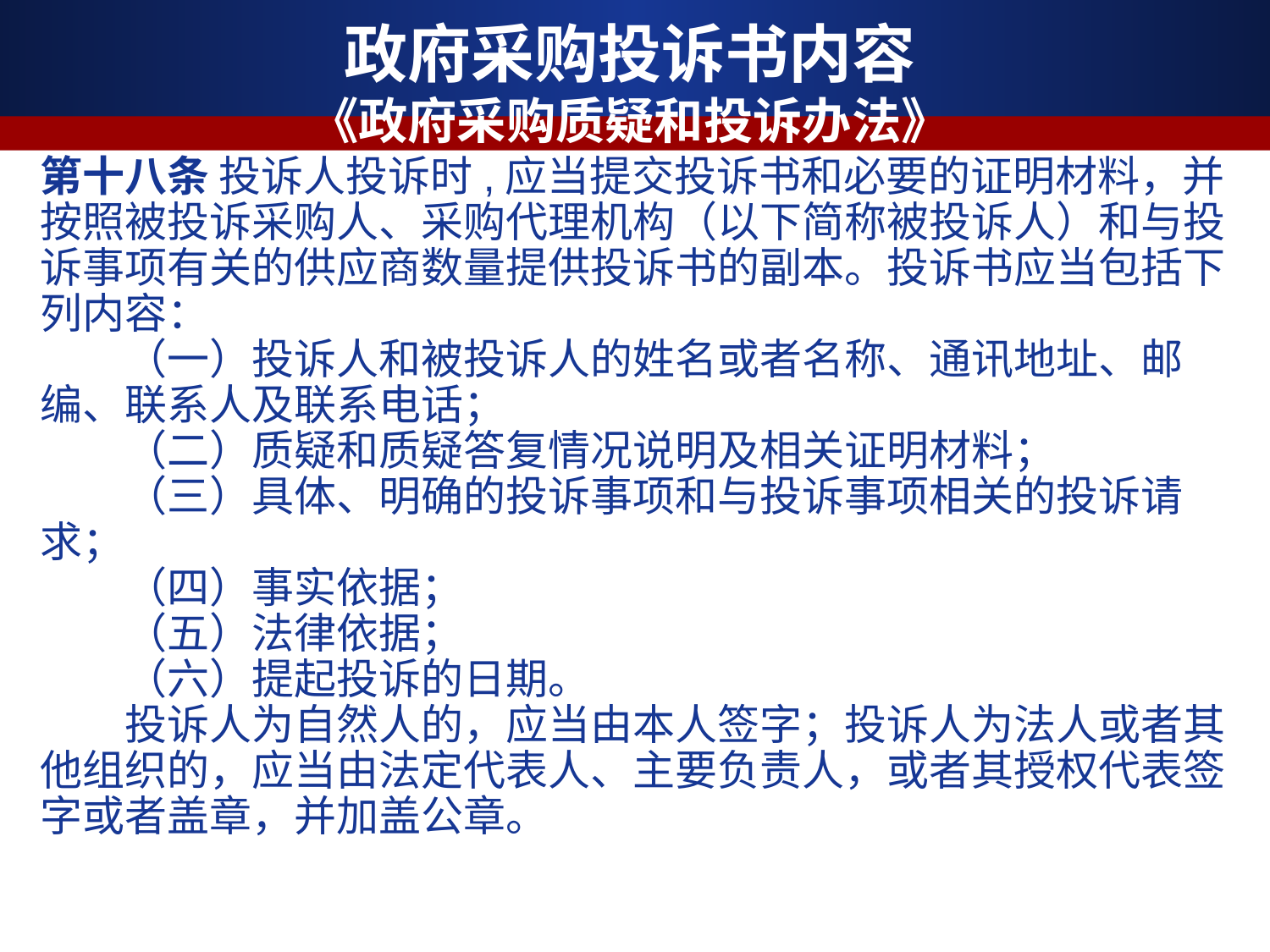

政府采购投诉书内容
《政府采购质疑和投诉办法》
第十八条 投诉人投诉时,应当提交投诉书和必要的证明材料，并按照被投诉采购人、采购代理机构（以下简称被投诉人）和与投诉事项有关的供应商数量提供投诉书的副本。投诉书应当包括下列内容：
　　（一）投诉人和被投诉人的姓名或者名称、通讯地址、邮编、联系人及联系电话；
　　（二）质疑和质疑答复情况说明及相关证明材料；
　　（三）具体、明确的投诉事项和与投诉事项相关的投诉请求；
　　（四）事实依据；
　　（五）法律依据；
　　（六）提起投诉的日期。
　　投诉人为自然人的，应当由本人签字；投诉人为法人或者其他组织的，应当由法定代表人、主要负责人，或者其授权代表签字或者盖章，并加盖公章。